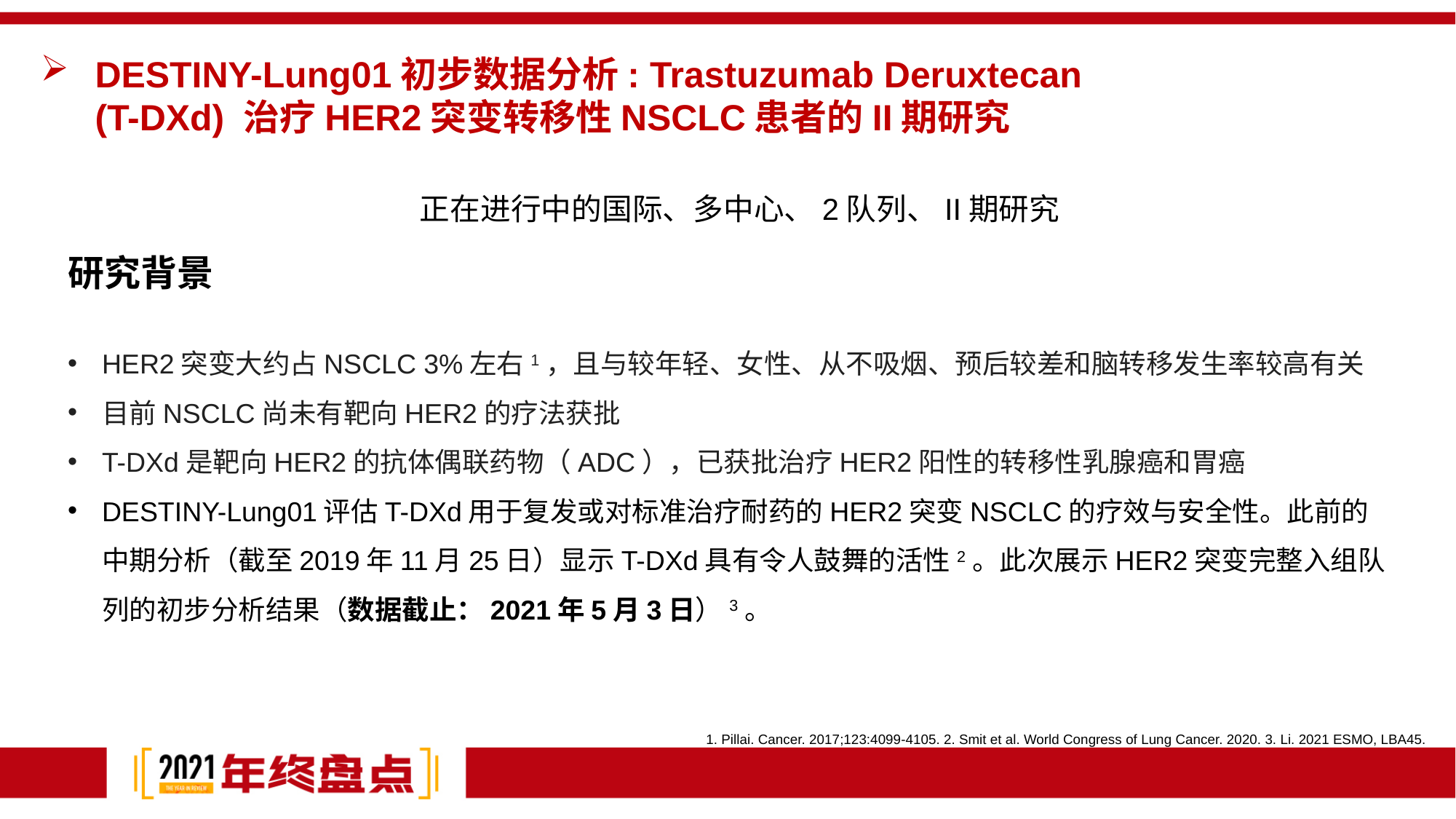

DESTINY-Lung01初步数据分析: Trastuzumab Deruxtecan (T-DXd) 治疗HER2突变转移性NSCLC患者的II期研究
正在进行中的国际、多中心、2队列、II期研究
研究背景
HER2突变大约占NSCLC 3%左右1，且与较年轻、女性、从不吸烟、预后较差和脑转移发生率较高有关
目前NSCLC尚未有靶向HER2的疗法获批
T-DXd是靶向HER2的抗体偶联药物（ADC），已获批治疗HER2阳性的转移性乳腺癌和胃癌
DESTINY-Lung01评估T-DXd用于复发或对标准治疗耐药的HER2突变NSCLC的疗效与安全性。此前的中期分析（截至2019年11月25日）显示T-DXd具有令人鼓舞的活性2。此次展示HER2突变完整入组队列的初步分析结果（数据截止：2021年5月3日）3。

1. Pillai. Cancer. 2017;123:4099-4105. 2. Smit et al. World Congress of Lung Cancer. 2020. 3. Li. 2021 ESMO, LBA45.